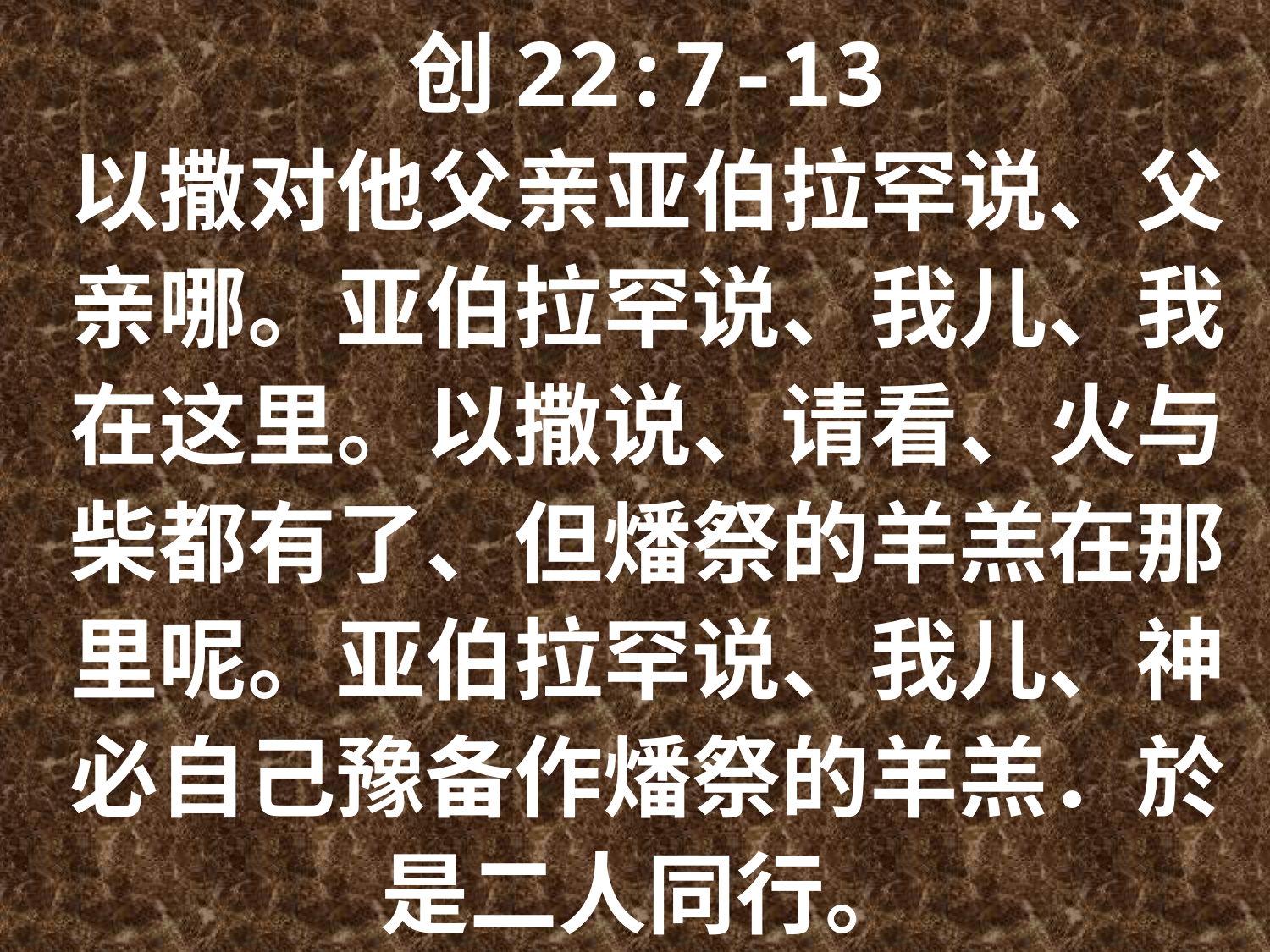

创22:7-13
以撒对他父亲亚伯拉罕说、父亲哪。亚伯拉罕说、我儿、我在这里。以撒说、请看、火与柴都有了、但燔祭的羊羔在那里呢。亚伯拉罕说、我儿、神必自己豫备作燔祭的羊羔．於是二人同行。